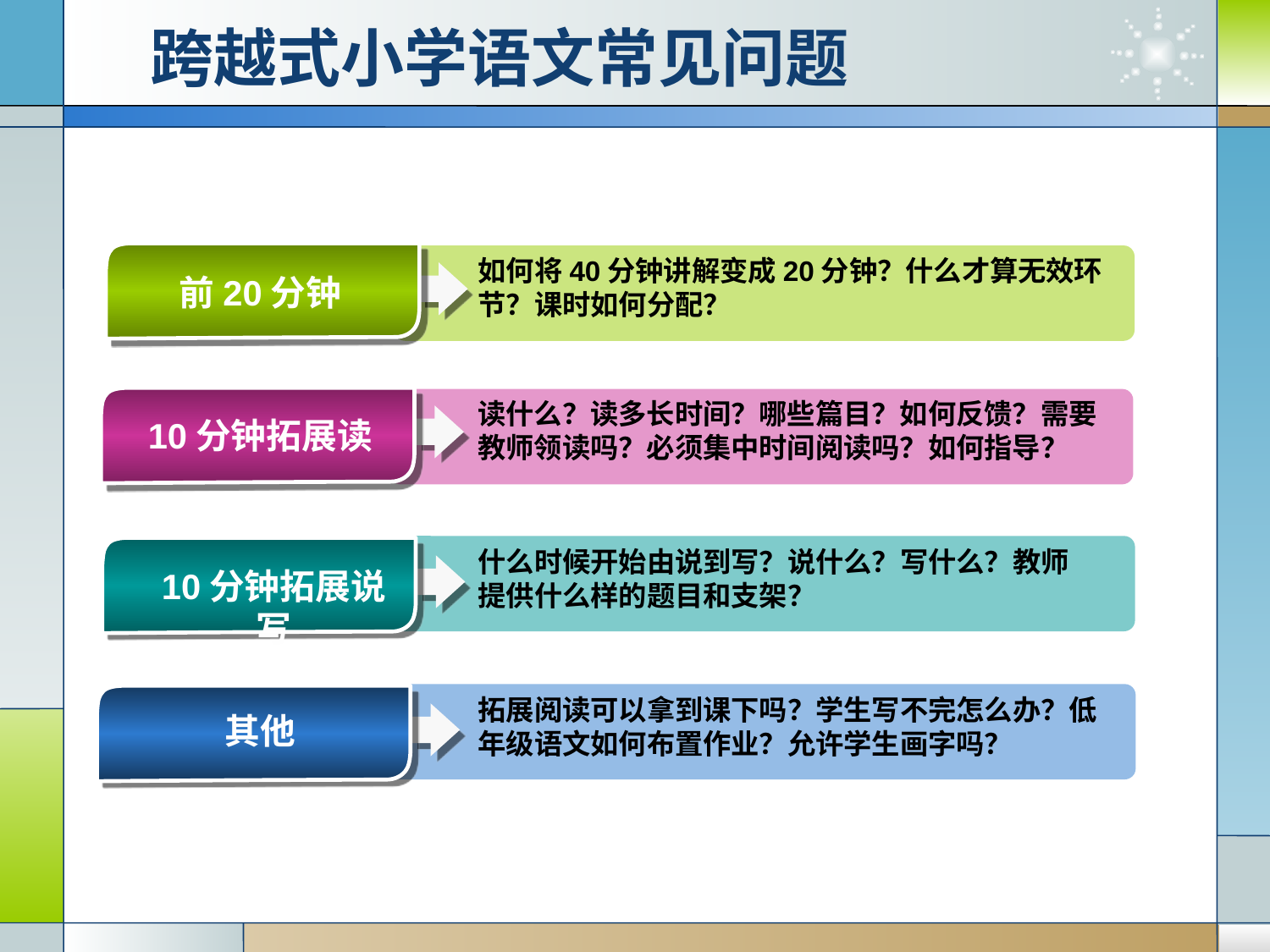

# 跨越式小学语文常见问题

如何将40分钟讲解变成20分钟？什么才算无效环节？课时如何分配？
前20分钟

读什么？读多长时间？哪些篇目？如何反馈？需要教师领读吗？必须集中时间阅读吗？如何指导？
10分钟拓展读

什么时候开始由说到写？说什么？写什么？教师提供什么样的题目和支架？
10分钟拓展说写

拓展阅读可以拿到课下吗？学生写不完怎么办？低年级语文如何布置作业？允许学生画字吗？
其他